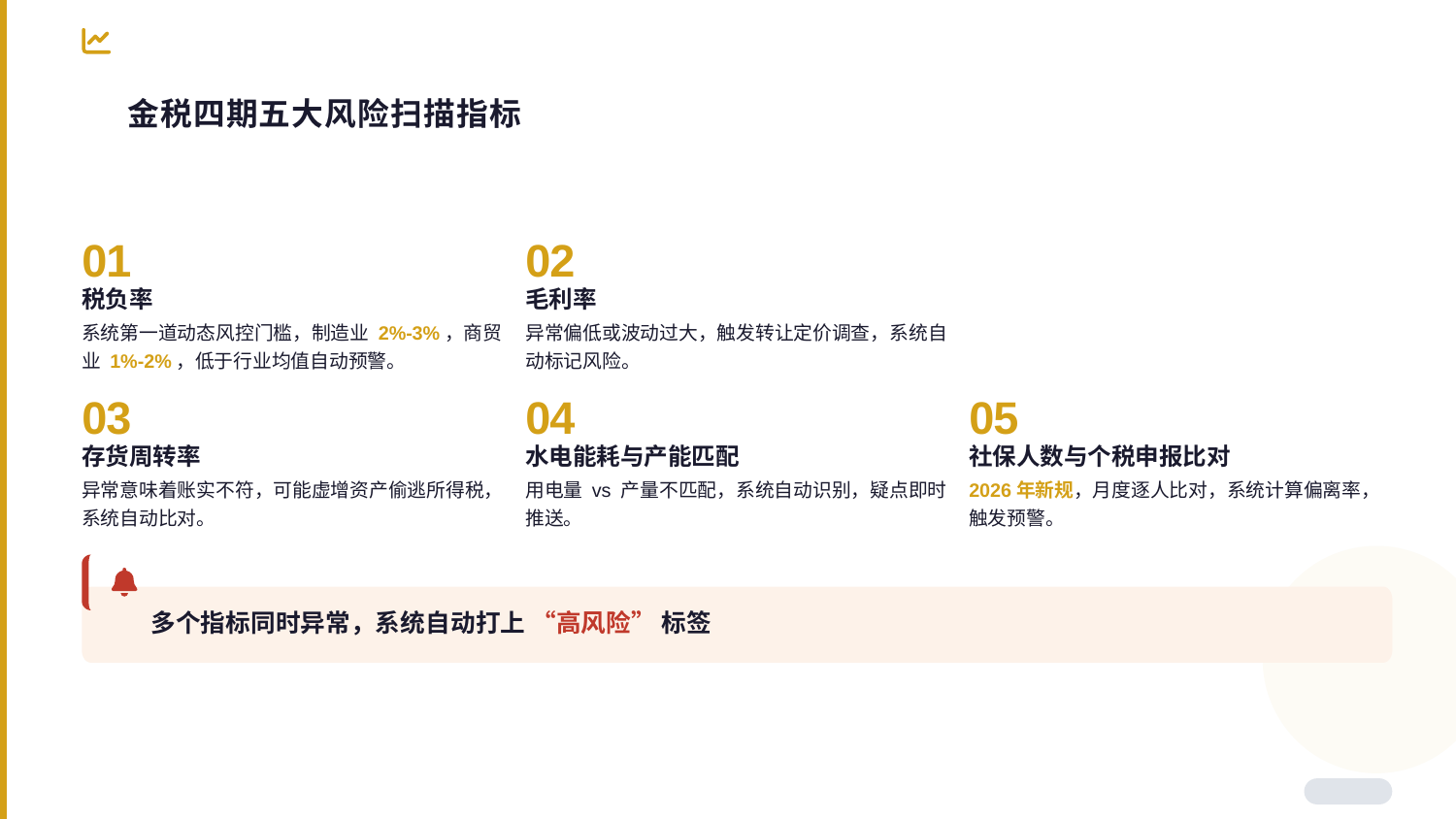

金税四期五大风险扫描指标
01
02
税负率
毛利率
系统第一道动态风控门槛，制造业 2%-3%，商贸业 1%-2%，低于行业均值自动预警。
异常偏低或波动过大，触发转让定价调查，系统自动标记风险。
03
04
05
存货周转率
水电能耗与产能匹配
社保人数与个税申报比对
异常意味着账实不符，可能虚增资产偷逃所得税，系统自动比对。
用电量 vs 产量不匹配，系统自动识别，疑点即时推送。
2026年新规，月度逐人比对，系统计算偏离率，触发预警。

多个指标同时异常，系统自动打上 “高风险” 标签